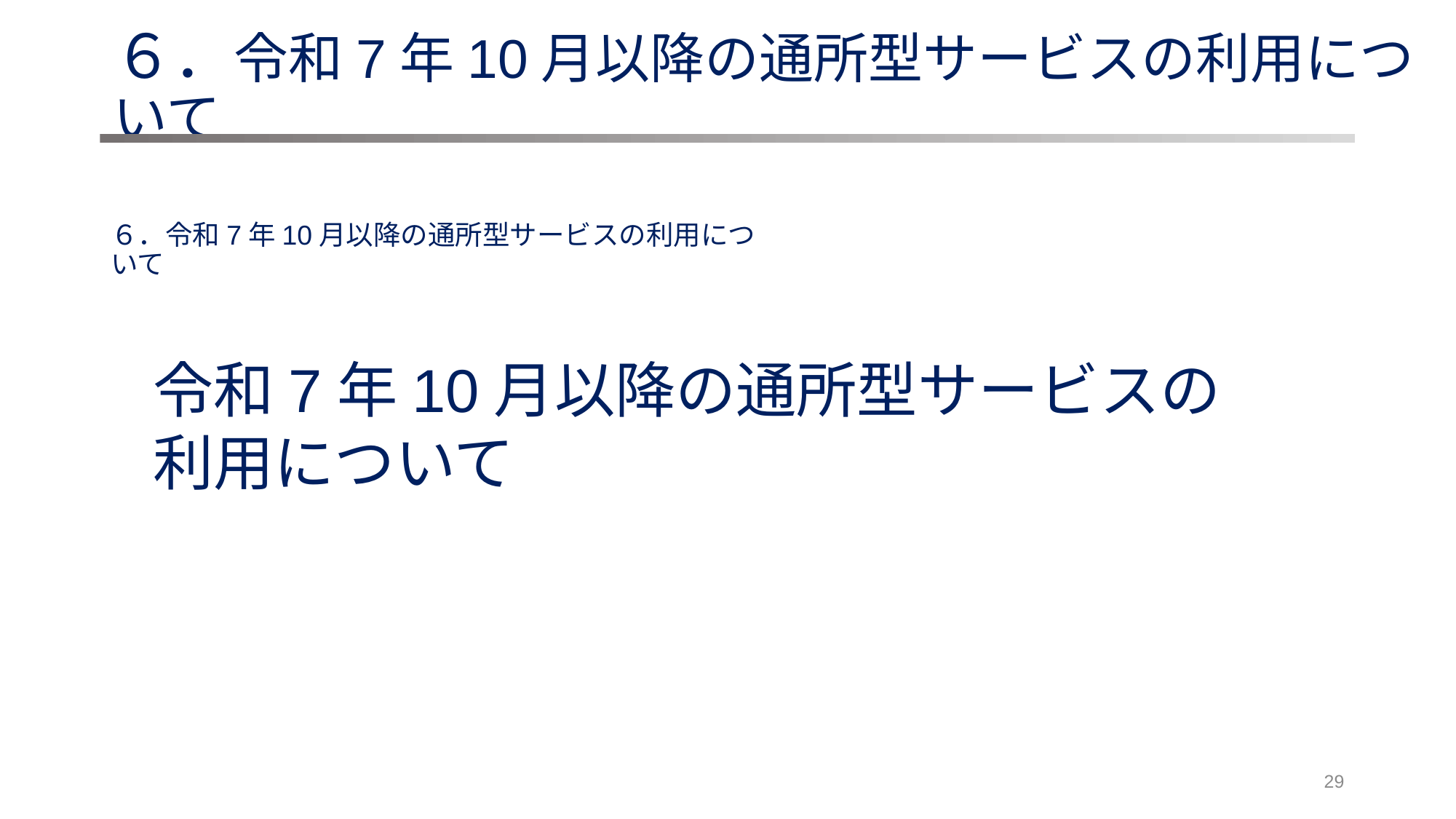

# ６．令和7年10月以降の通所型サービスの利用について

６．令和7年10月以降の通所型サービスの利用について
令和7年10月以降の通所型サービスの
利用について

29